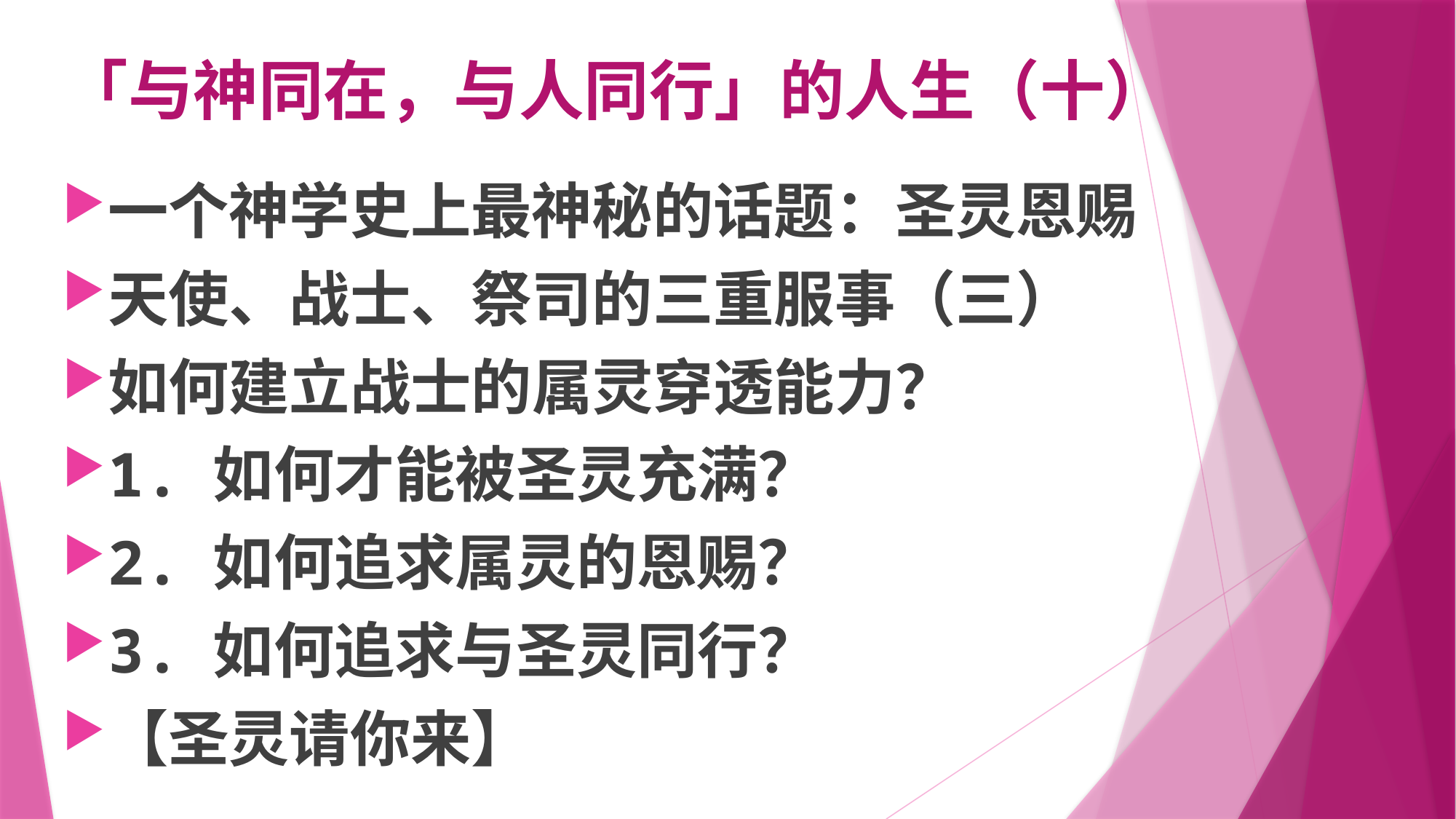

# 「与神同在，与人同行」的人生（十）
一个神学史上最神秘的话题：圣灵恩赐
天使、战士、祭司的三重服事（三）
如何建立战士的属灵穿透能力？
1.	如何才能被圣灵充满？
2.	如何追求属灵的恩赐？
3.	如何追求与圣灵同行？
【圣灵请你来】